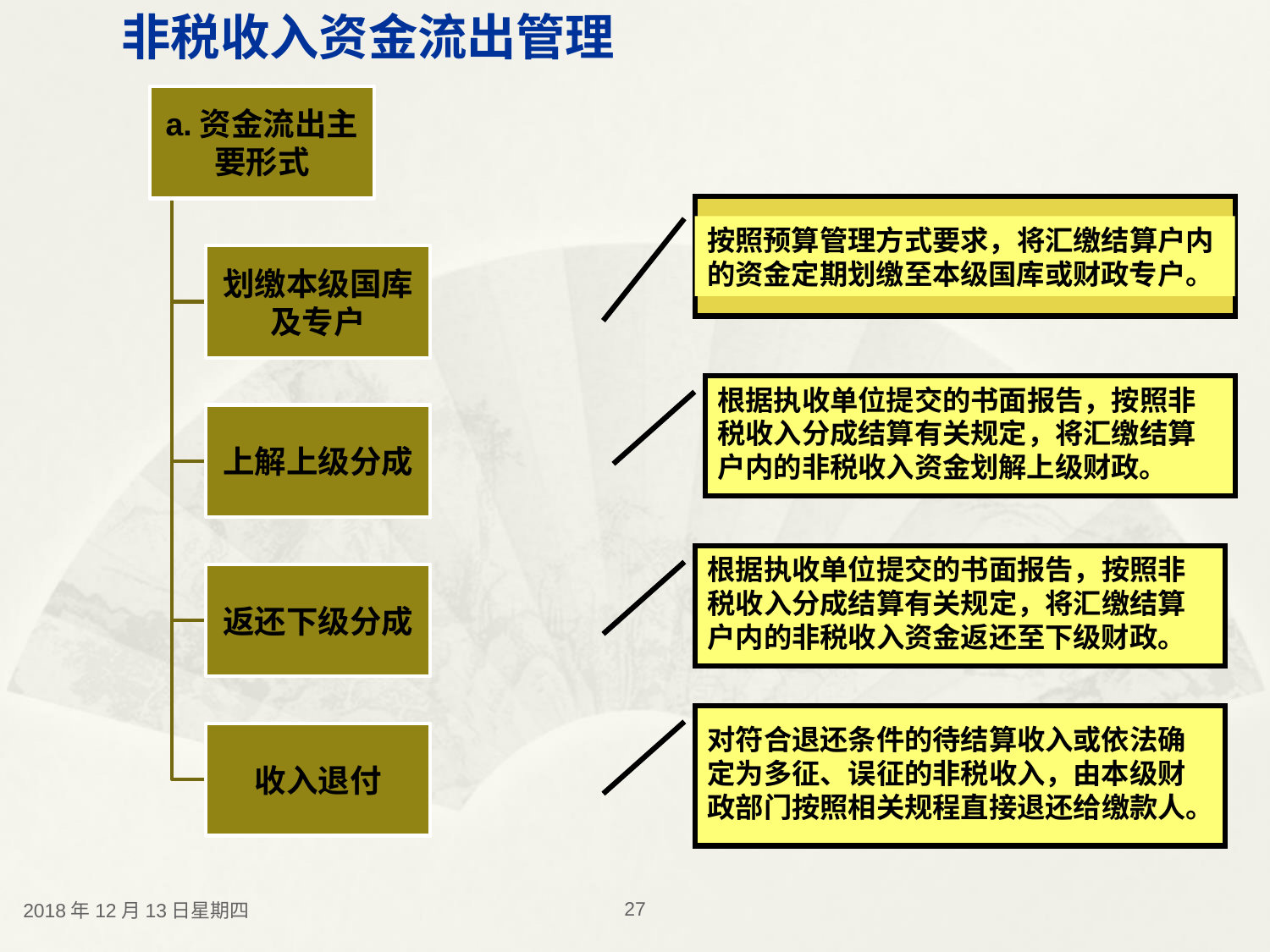

非税收入资金流出管理
a.资金流出主要形式
划缴本级国库及专户
上解上级分成
返还下级分成
收入退付

按照预算管理方式要求，将汇缴结算户内的资金定期划缴至本级国库或财政专户。

根据执收单位提交的书面报告，按照非税收入分成结算有关规定，将汇缴结算户内的非税收入资金划解上级财政。

根据执收单位提交的书面报告，按照非税收入分成结算有关规定，将汇缴结算户内的非税收入资金返还至下级财政。

对符合退还条件的待结算收入或依法确定为多征、误征的非税收入，由本级财政部门按照相关规程直接退还给缴款人。
2018年12月13日星期四
27